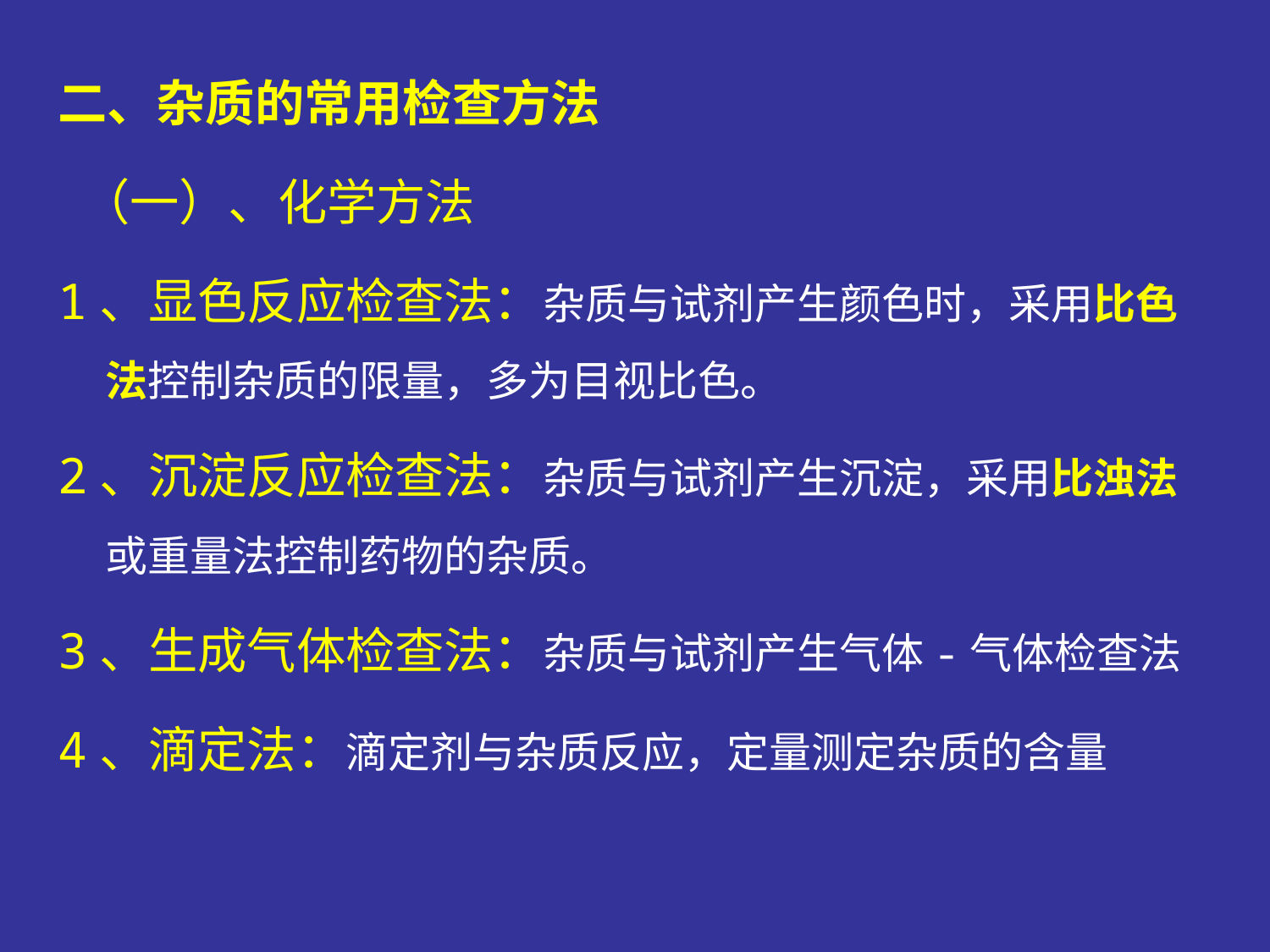

二、杂质的常用检查方法
 （一）、化学方法
1、显色反应检查法：杂质与试剂产生颜色时，采用比色法控制杂质的限量，多为目视比色。
2、沉淀反应检查法：杂质与试剂产生沉淀，采用比浊法或重量法控制药物的杂质。
3、生成气体检查法：杂质与试剂产生气体-气体检查法
4、滴定法：滴定剂与杂质反应，定量测定杂质的含量